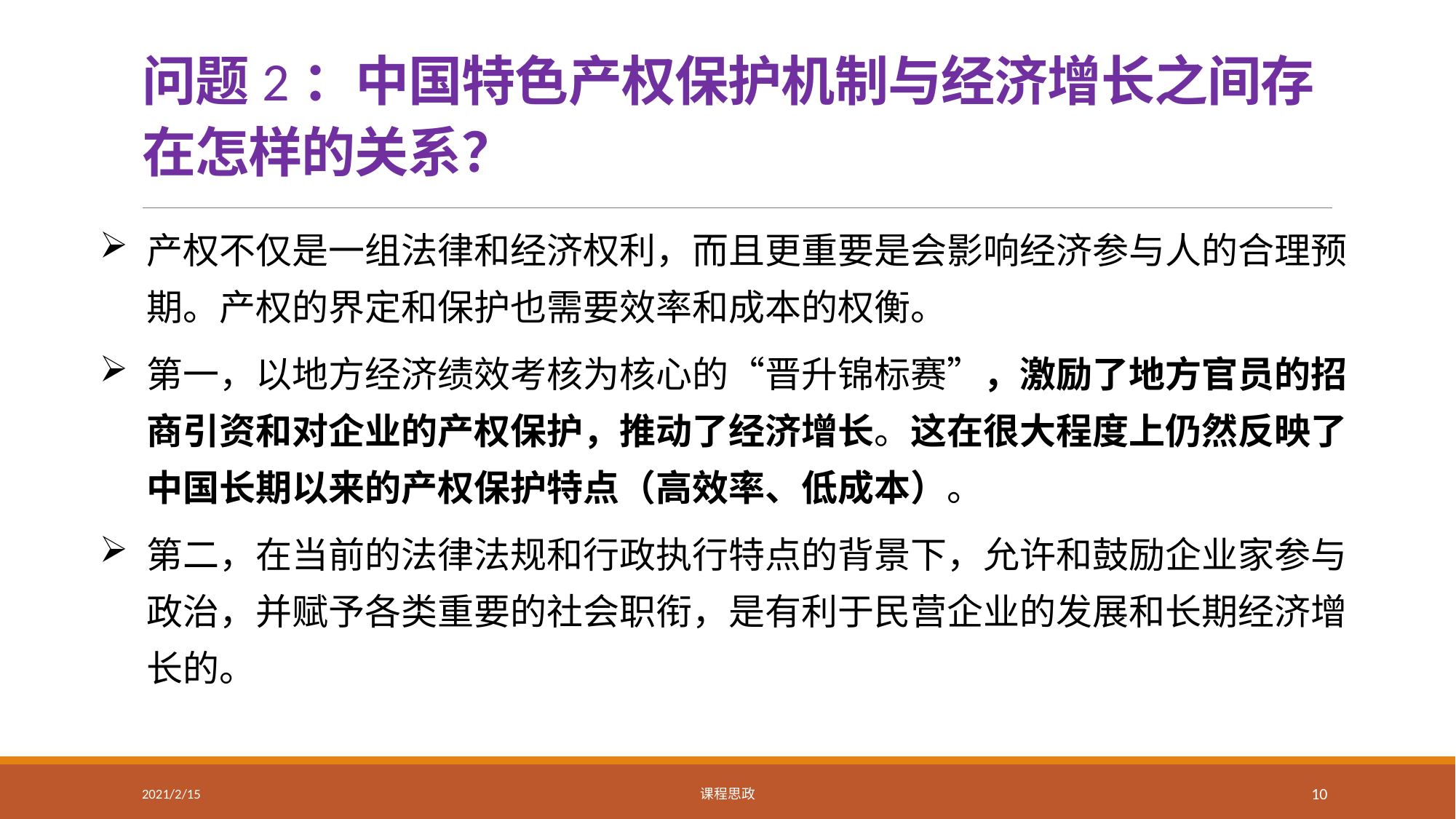

# 问题2：中国特色产权保护机制与经济增长之间存在怎样的关系？
产权不仅是一组法律和经济权利，而且更重要是会影响经济参与人的合理预期。产权的界定和保护也需要效率和成本的权衡。
第一，以地方经济绩效考核为核心的“晋升锦标赛”，激励了地方官员的招商引资和对企业的产权保护，推动了经济增长。这在很大程度上仍然反映了中国长期以来的产权保护特点（高效率、低成本）。
第二，在当前的法律法规和行政执行特点的背景下，允许和鼓励企业家参与政治，并赋予各类重要的社会职衔，是有利于民营企业的发展和长期经济增长的。
2021/2/15
课程思政
10